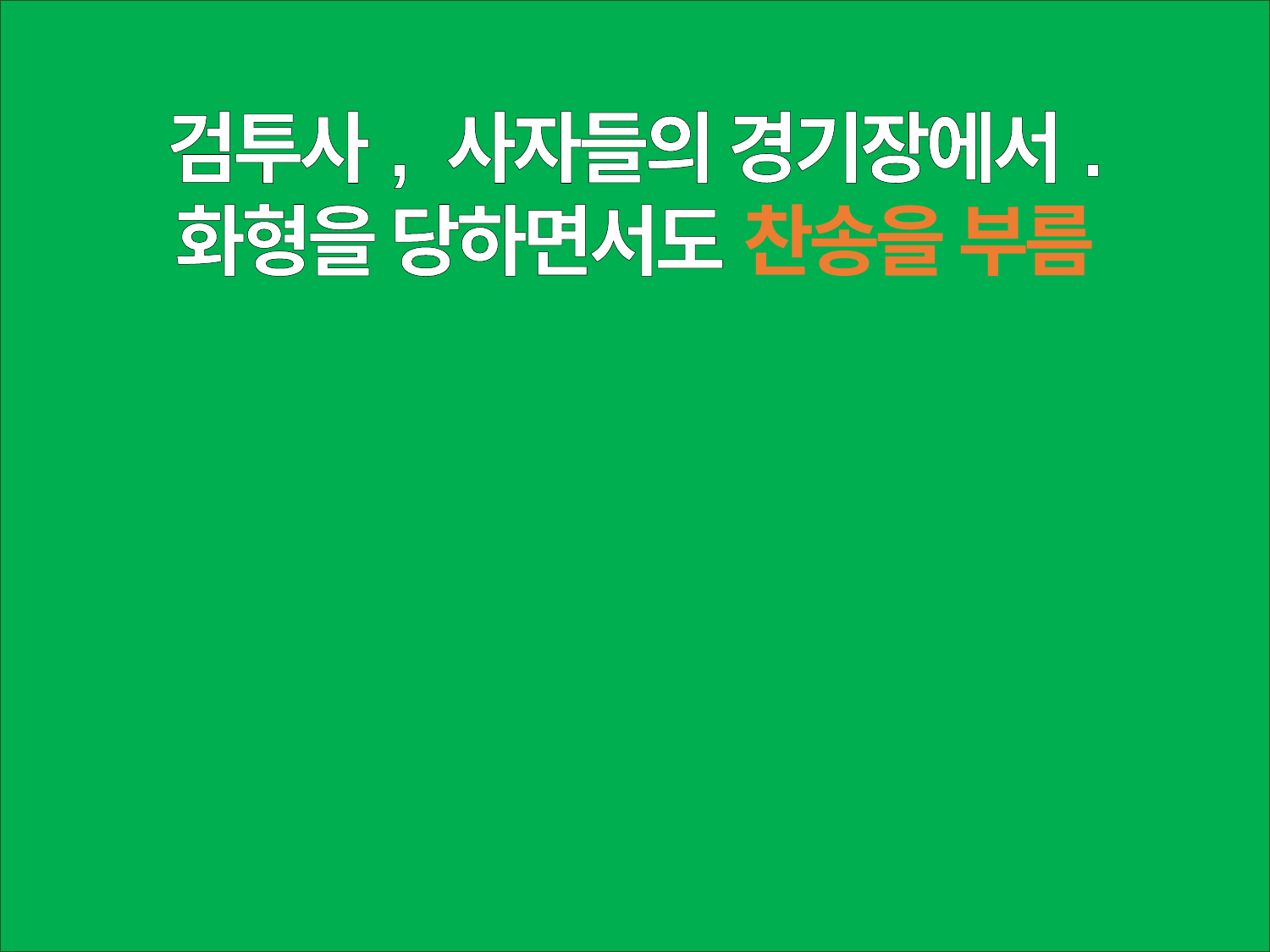

검투사, 사자들의 경기장에서.
화형을 당하면서도 찬송을 부름